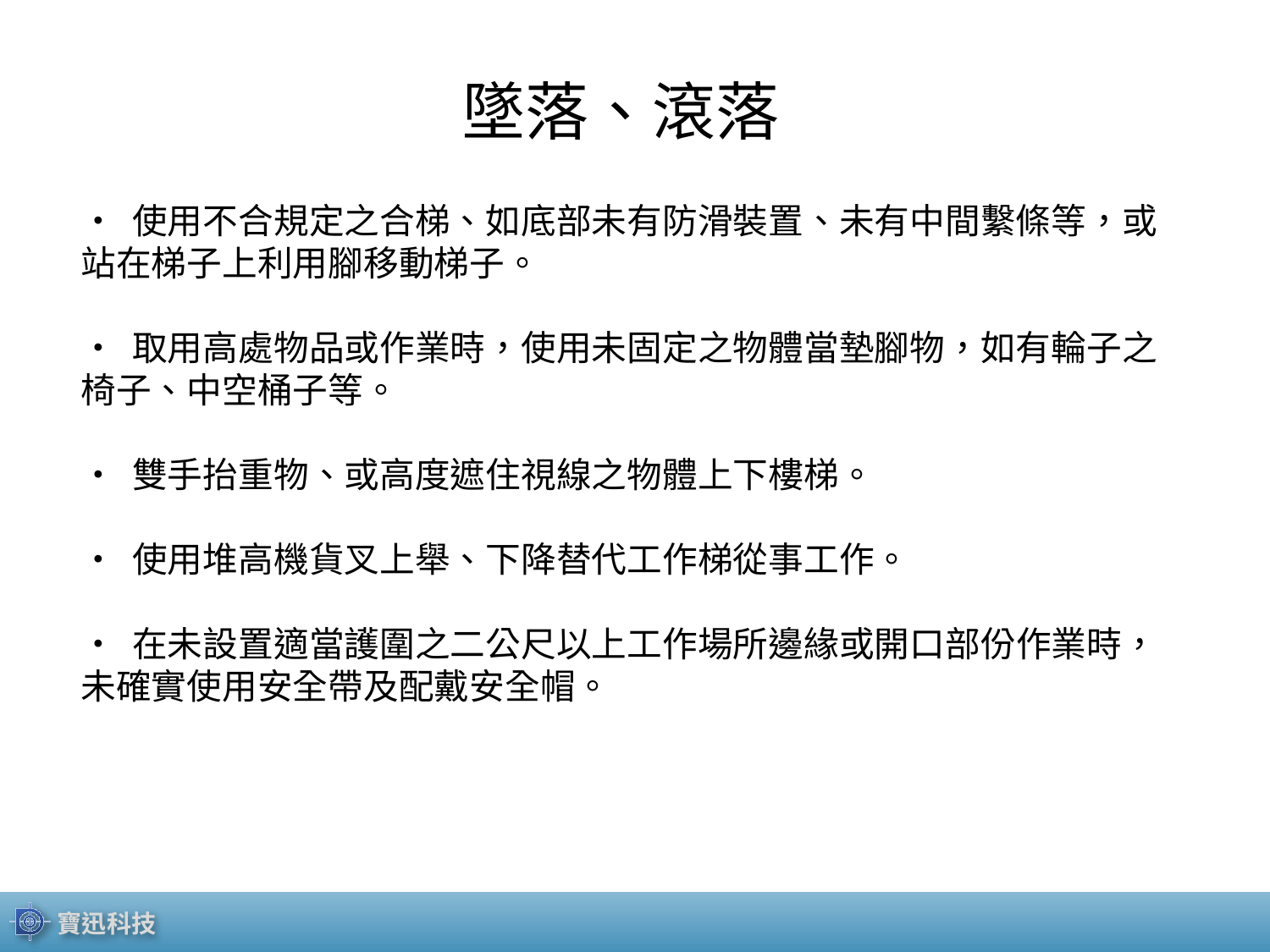

墜落、滾落

• 使用不合規定之合梯、如底部未有防滑裝置、未有中間繫條等，或站在梯子上利用腳移動梯子。

• 取用高處物品或作業時，使用未固定之物體當墊腳物，如有輪子之椅子、中空桶子等。

• 雙手抬重物、或高度遮住視線之物體上下樓梯。

• 使用堆高機貨叉上舉、下降替代工作梯從事工作。

• 在未設置適當護圍之二公尺以上工作場所邊緣或開口部份作業時，未確實使用安全帶及配戴安全帽。